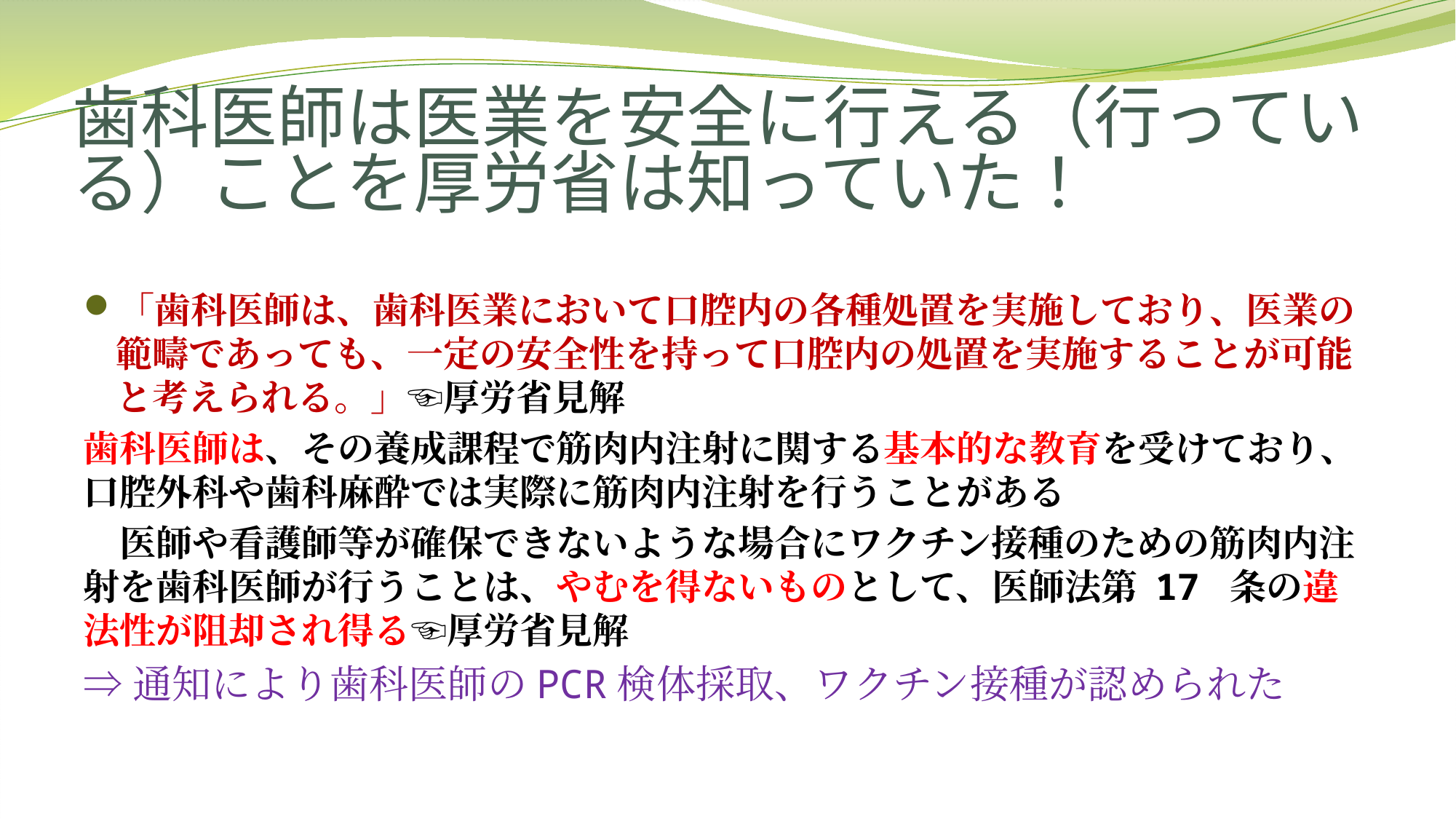

# 歯科医師は医業を安全に行える（行っている）ことを厚労省は知っていた！

「歯科医師は、歯科医業において口腔内の各種処置を実施しており、医業の範疇であっても、一定の安全性を持って口腔内の処置を実施することが可能と考えられる。」☜厚労省見解
歯科医師は、その養成課程で筋肉内注射に関する基本的な教育を受けており、口腔外科や歯科麻酔では実際に筋肉内注射を行うことがある
　医師や看護師等が確保できないような場合にワクチン接種のための筋肉内注射を歯科医師が行うことは、やむを得ないものとして、医師法第 17 条の違法性が阻却され得る☜厚労省見解
⇒通知により歯科医師のPCR検体採取、ワクチン接種が認められた